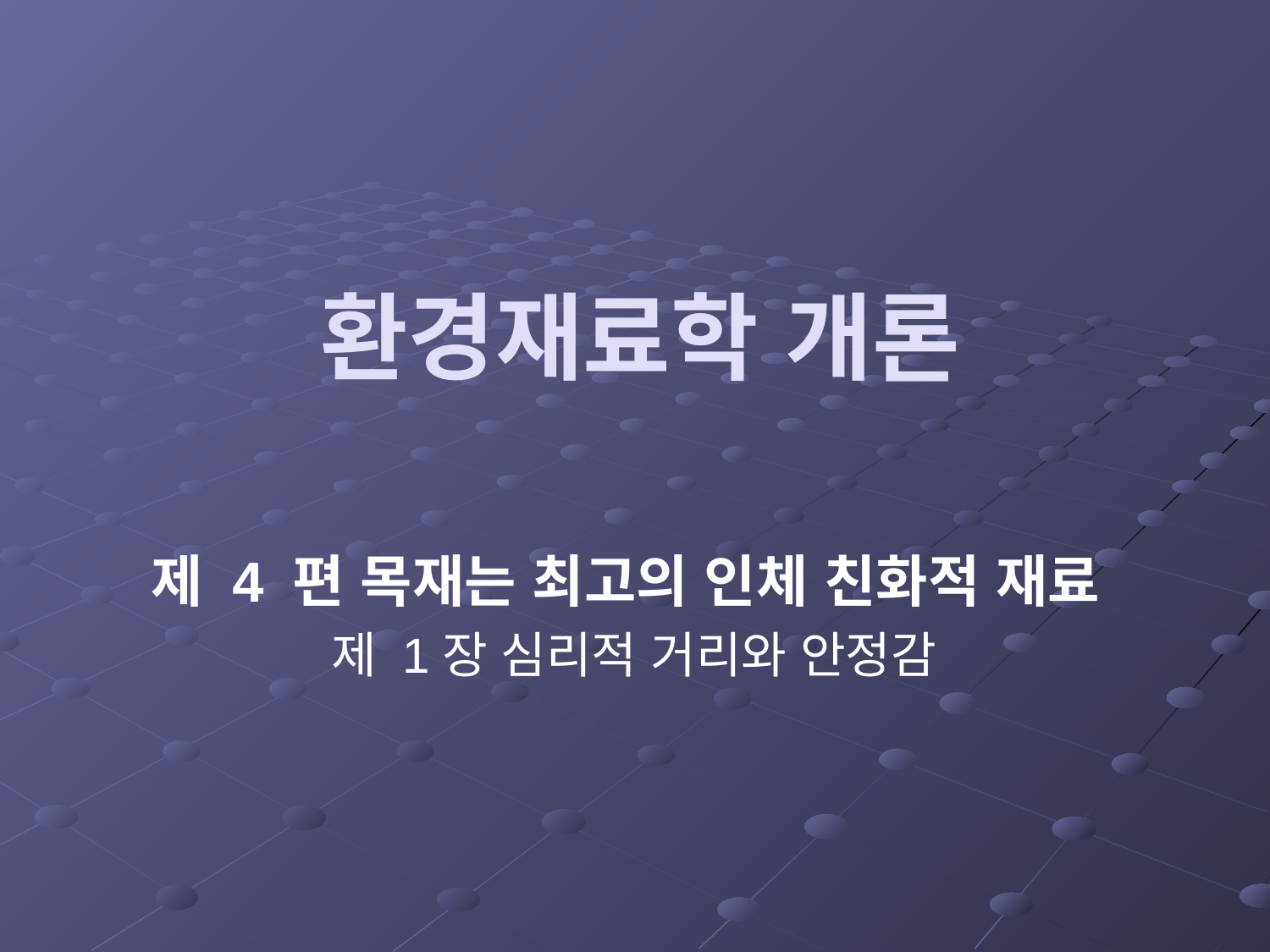

# 환경재료학 개론
제 4 편 목재는 최고의 인체 친화적 재료
제 1장 심리적 거리와 안정감